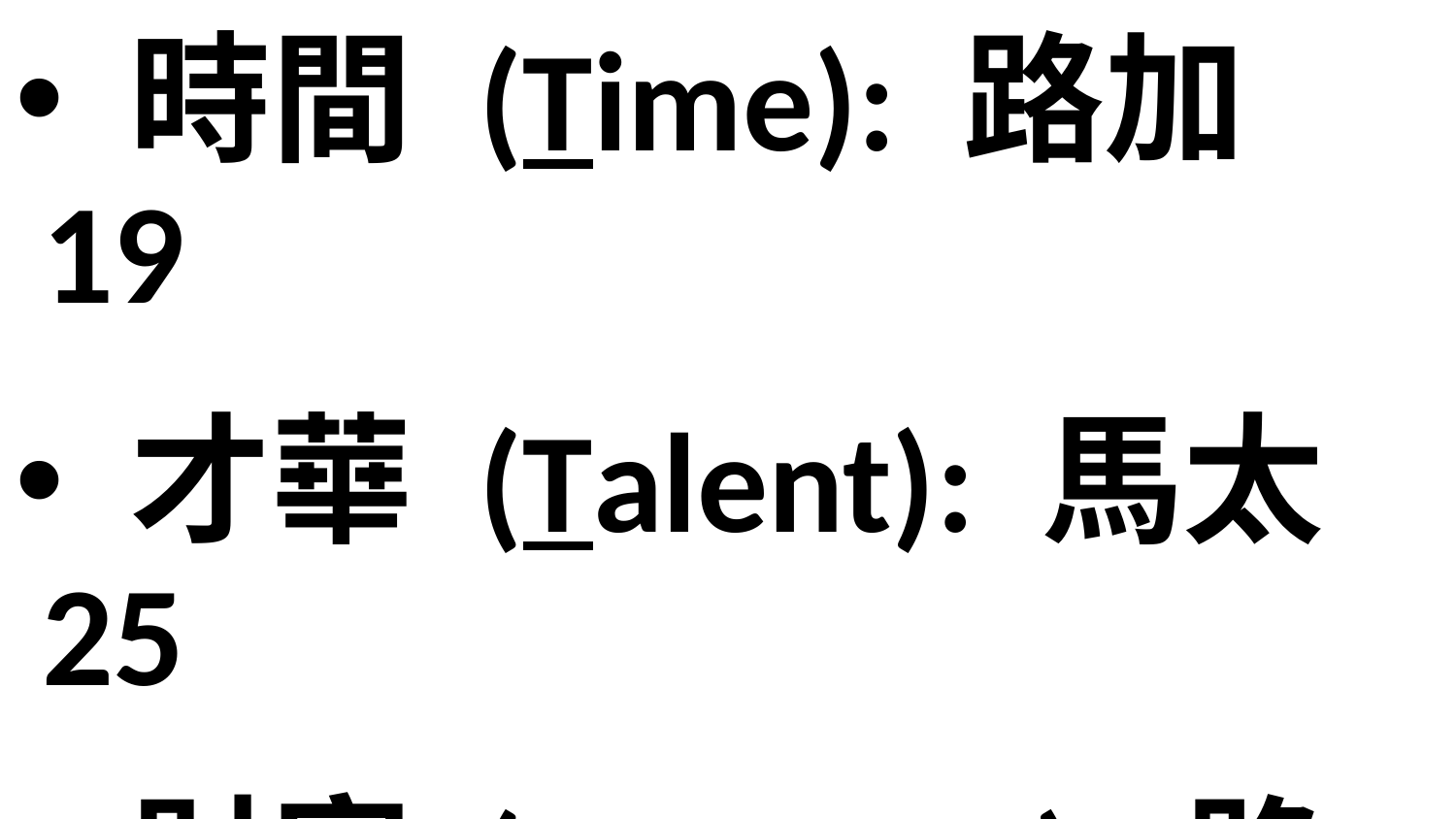

時間 (Time): 路加 19

 才華 (Talent): 馬太 25

 財富 (Treasure): 路加 16